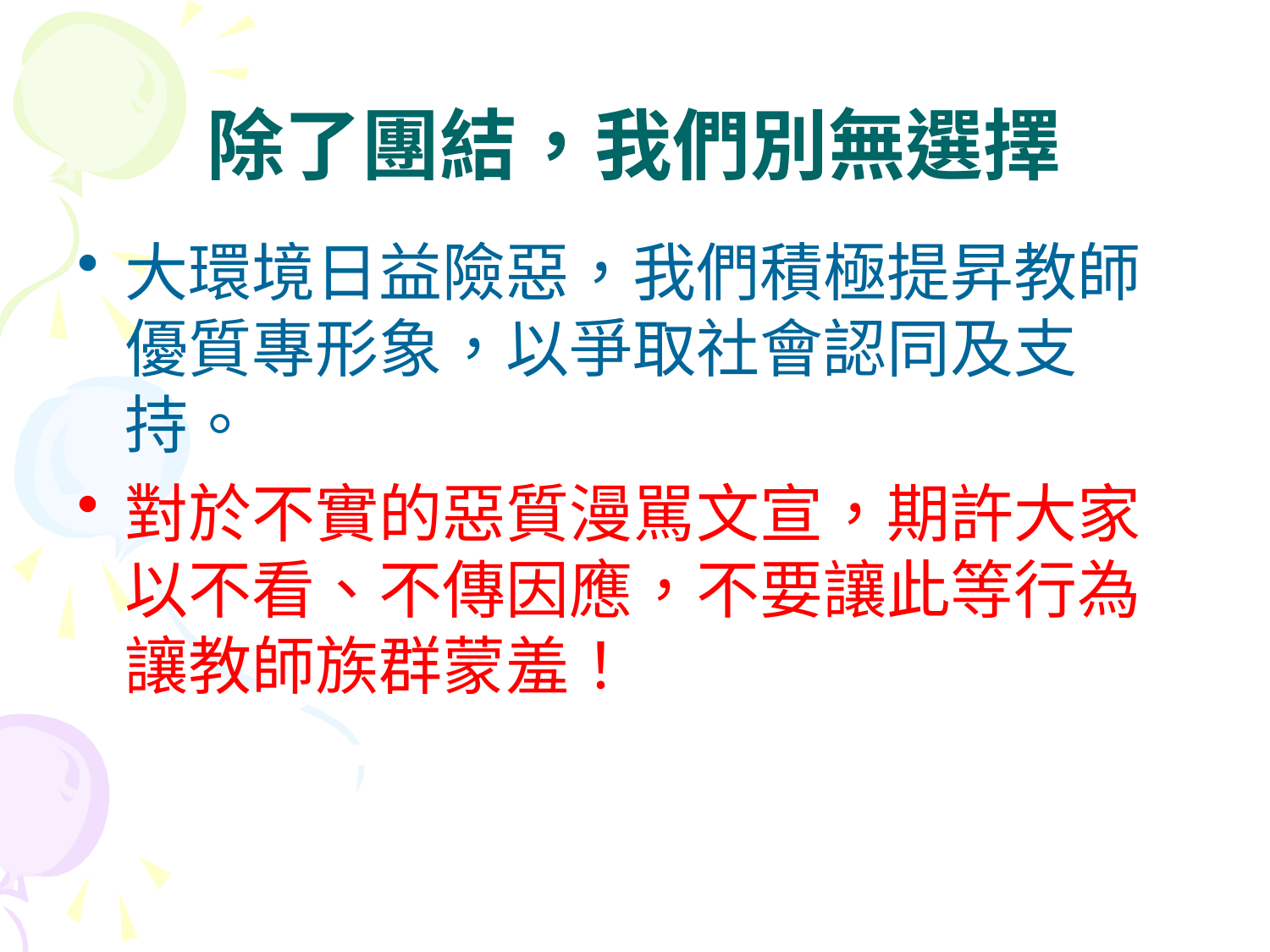

# 除了團結，我們別無選擇
大環境日益險惡，我們積極提昇教師優質專形象，以爭取社會認同及支持。
對於不實的惡質漫駡文宣，期許大家以不看、不傳因應，不要讓此等行為讓教師族群蒙羞！